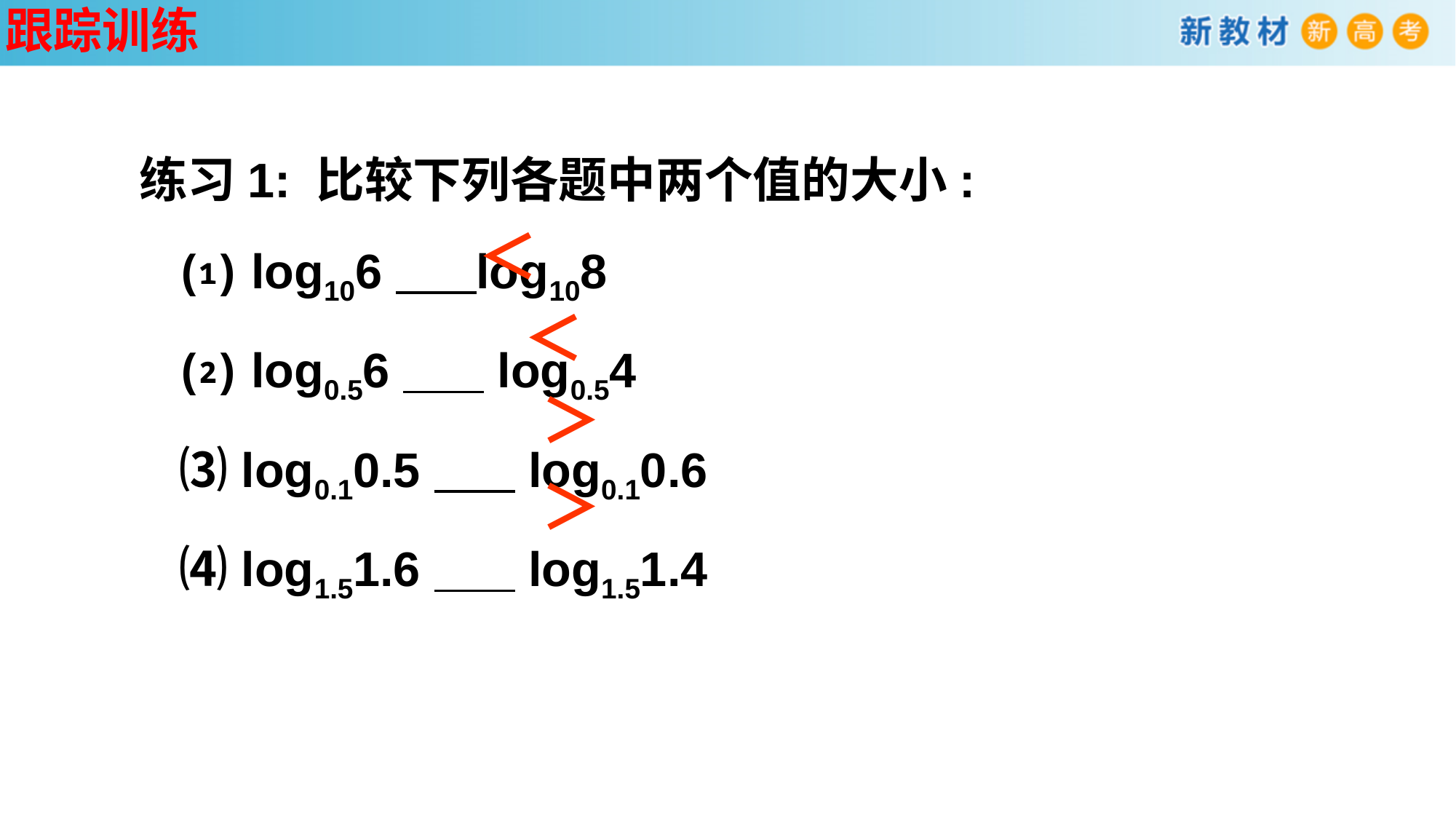

跟踪训练

练习1: 比较下列各题中两个值的大小:
   ⑴ log106       log108
   ⑵ log0.56        log0.54
   ⑶ log0.10.5        log0.10.6
   ⑷ log1.51.6        log1.51.4

＜
＜
＞
＞